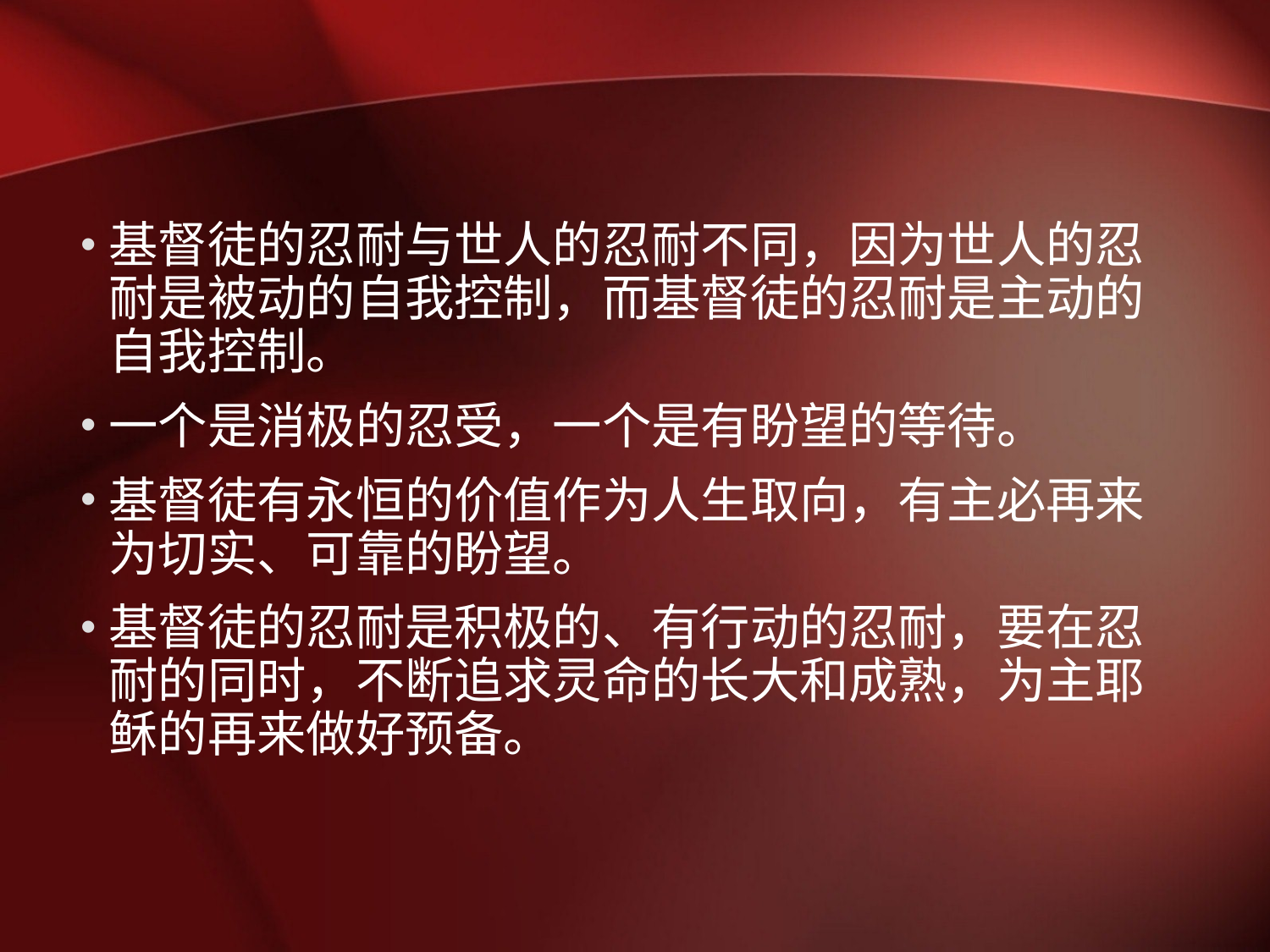

基督徒的忍耐与世人的忍耐不同，因为世人的忍耐是被动的自我控制，而基督徒的忍耐是主动的自我控制。
一个是消极的忍受，一个是有盼望的等待。
基督徒有永恒的价值作为人生取向，有主必再来为切实、可靠的盼望。
基督徒的忍耐是积极的、有行动的忍耐，要在忍耐的同时，不断追求灵命的长大和成熟，为主耶稣的再来做好预备。